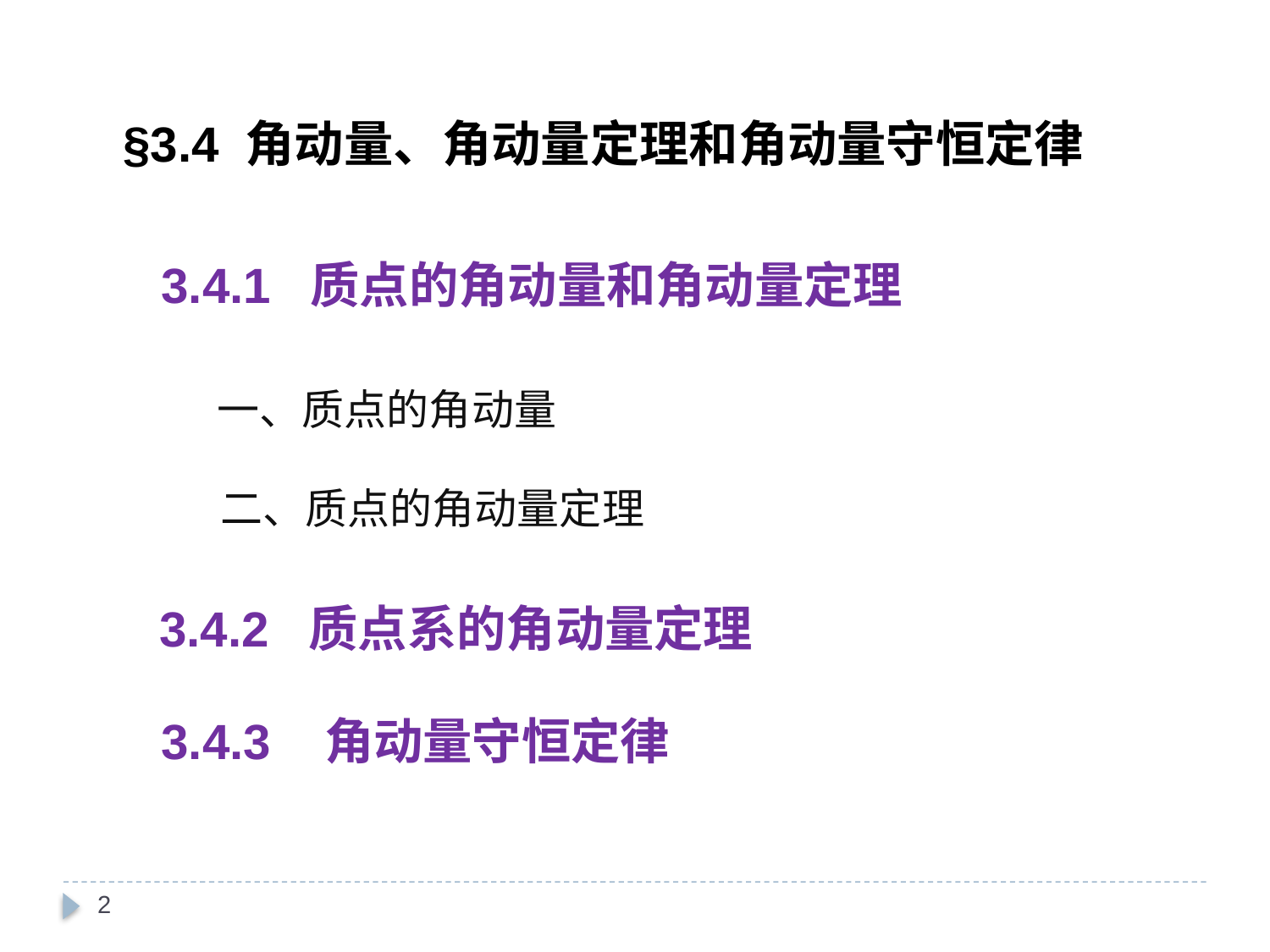

§3.4 角动量、角动量定理和角动量守恒定律
3.4.1  质点的角动量和角动量定理
一、质点的角动量
二、质点的角动量定理
3.4.2  质点系的角动量定理
3.4.3   角动量守恒定律
2